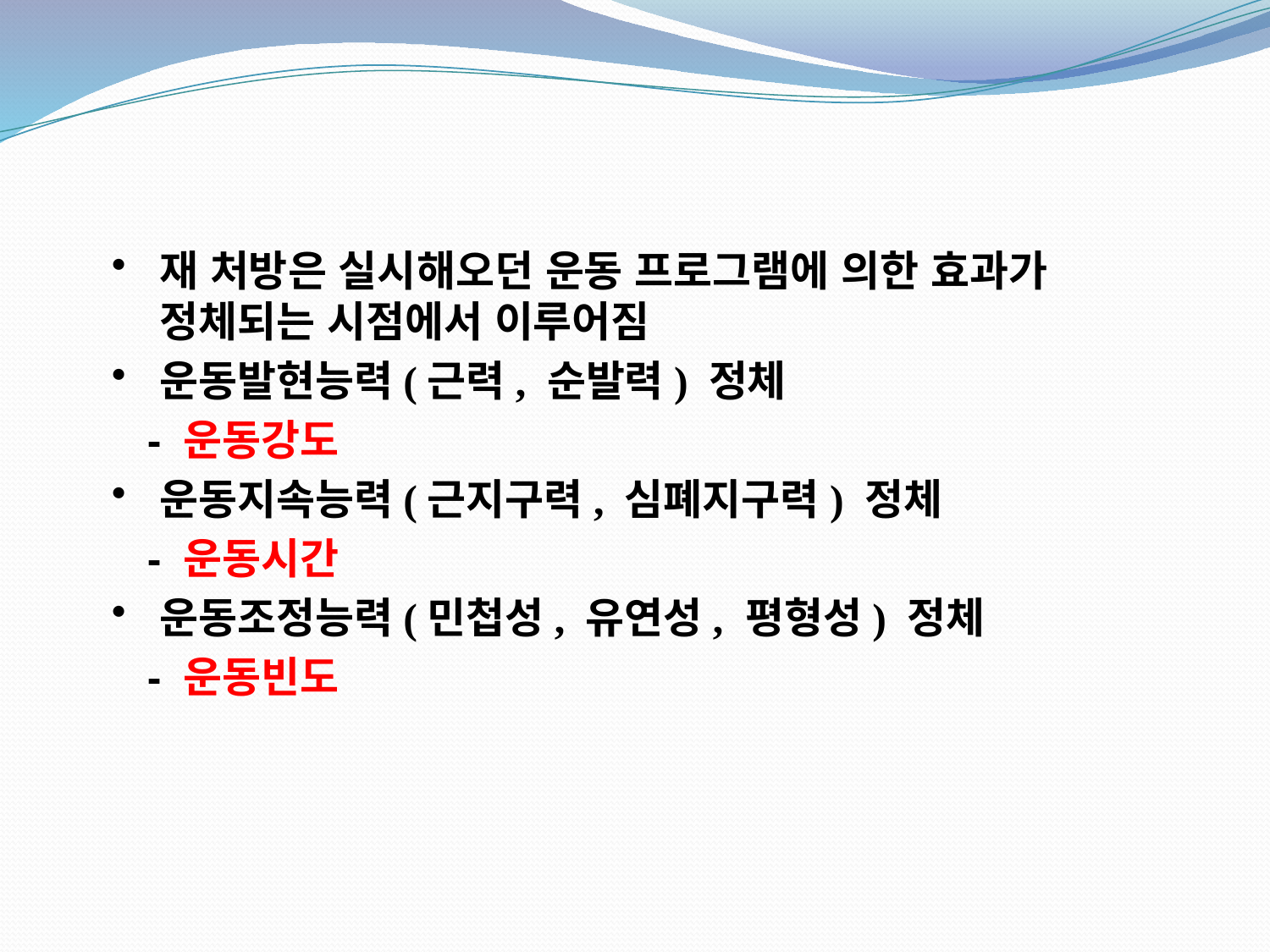

재 처방은 실시해오던 운동 프로그램에 의한 효과가 정체되는 시점에서 이루어짐
운동발현능력(근력, 순발력) 정체
   - 운동강도
운동지속능력(근지구력, 심폐지구력) 정체
   - 운동시간
운동조정능력(민첩성, 유연성, 평형성) 정체
   - 운동빈도